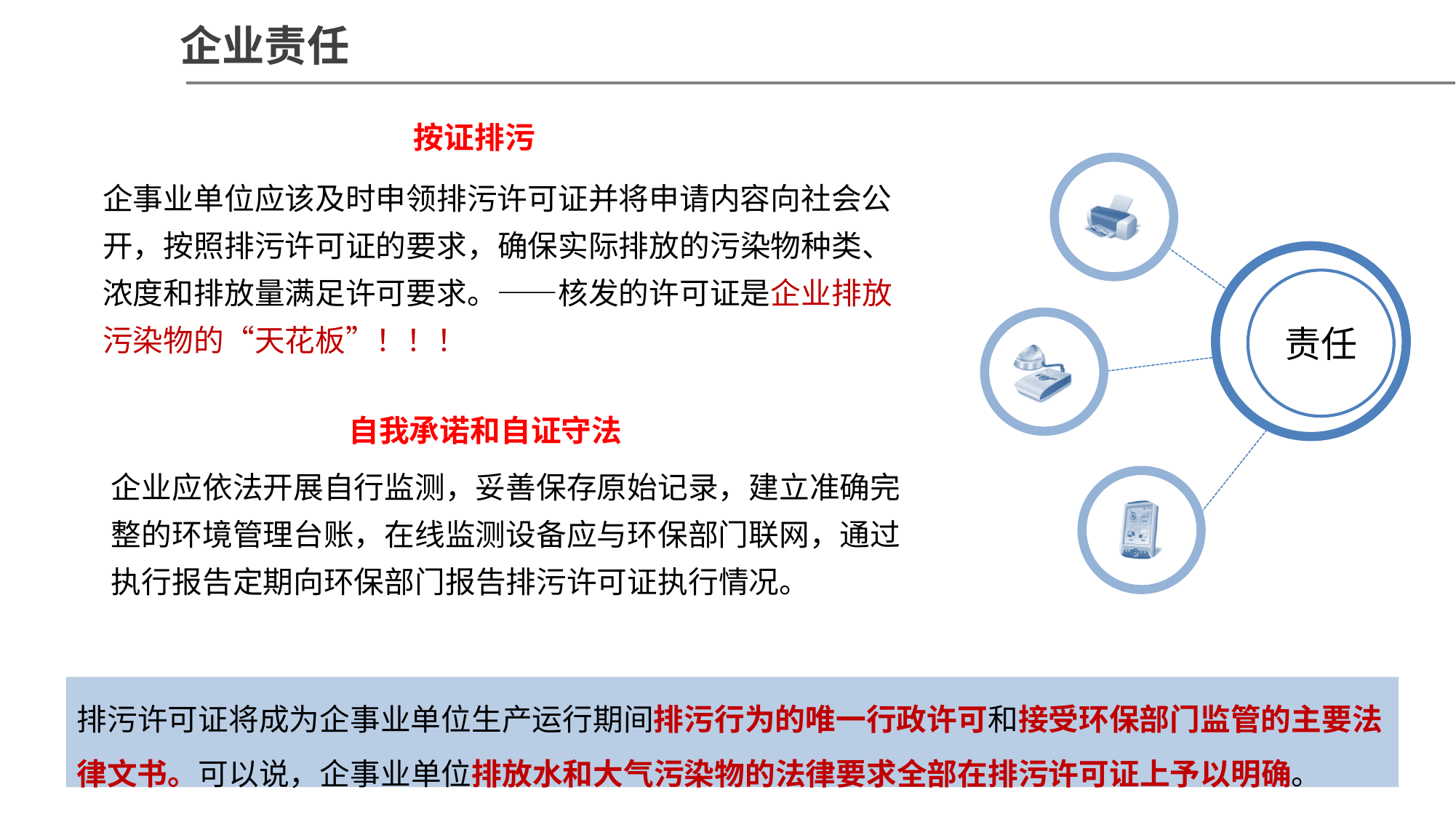

企业责任
按证排污

企事业单位应该及时申领排污许可证并将申请内容向社会公开，按照排污许可证的要求，确保实际排放的污染物种类、浓度和排放量满足许可要求。——核发的许可证是企业排放污染物的“天花板”！！！

责任

自我承诺和自证守法
企业应依法开展自行监测，妥善保存原始记录，建立准确完整的环境管理台账，在线监测设备应与环保部门联网，通过执行报告定期向环保部门报告排污许可证执行情况。

排污许可证将成为企事业单位生产运行期间排污行为的唯一行政许可和接受环保部门监管的主要法律文书。可以说，企事业单位排放水和大气污染物的法律要求全部在排污许可证上予以明确。